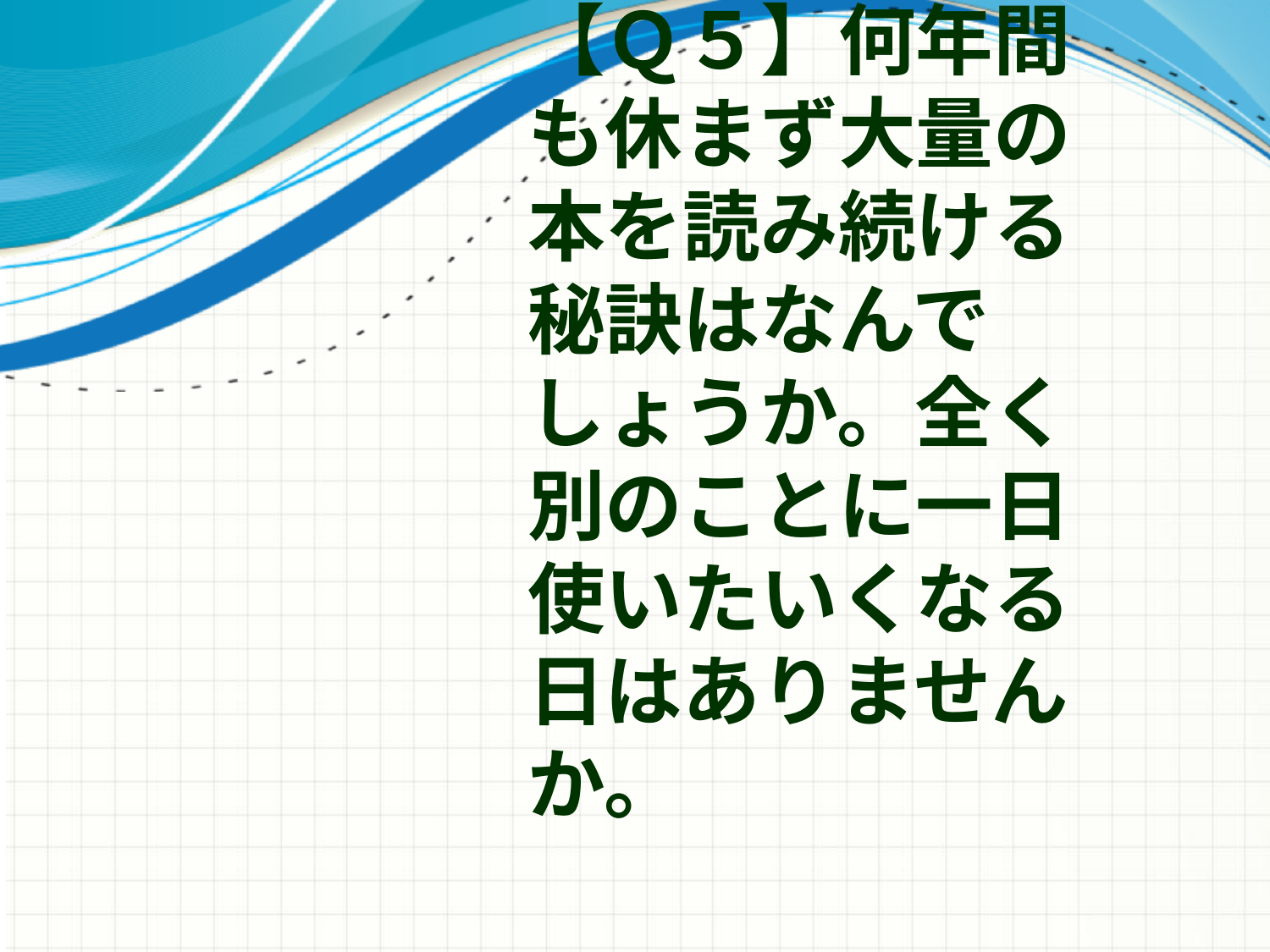

# 【Ｑ５】何年間も休まず大量の本を読み続ける秘訣はなんでしょうか。全く別のことに一日使いたいくなる日はありませんか。